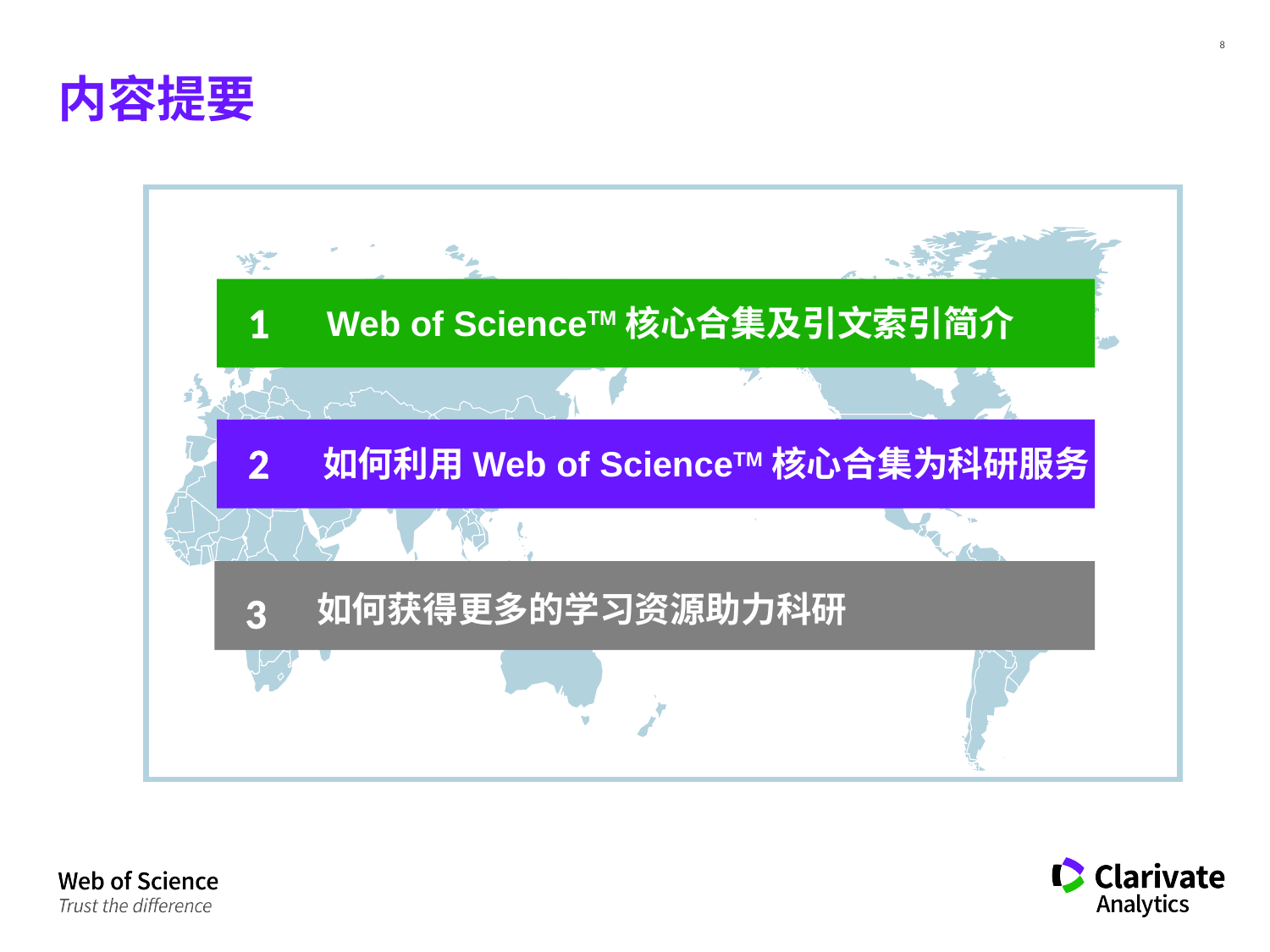

# 内容提要

1
Web of ScienceTM核心合集及引文索引简介

2
如何利用Web of ScienceTM核心合集为科研服务

3
如何获得更多的学习资源助力科研
4